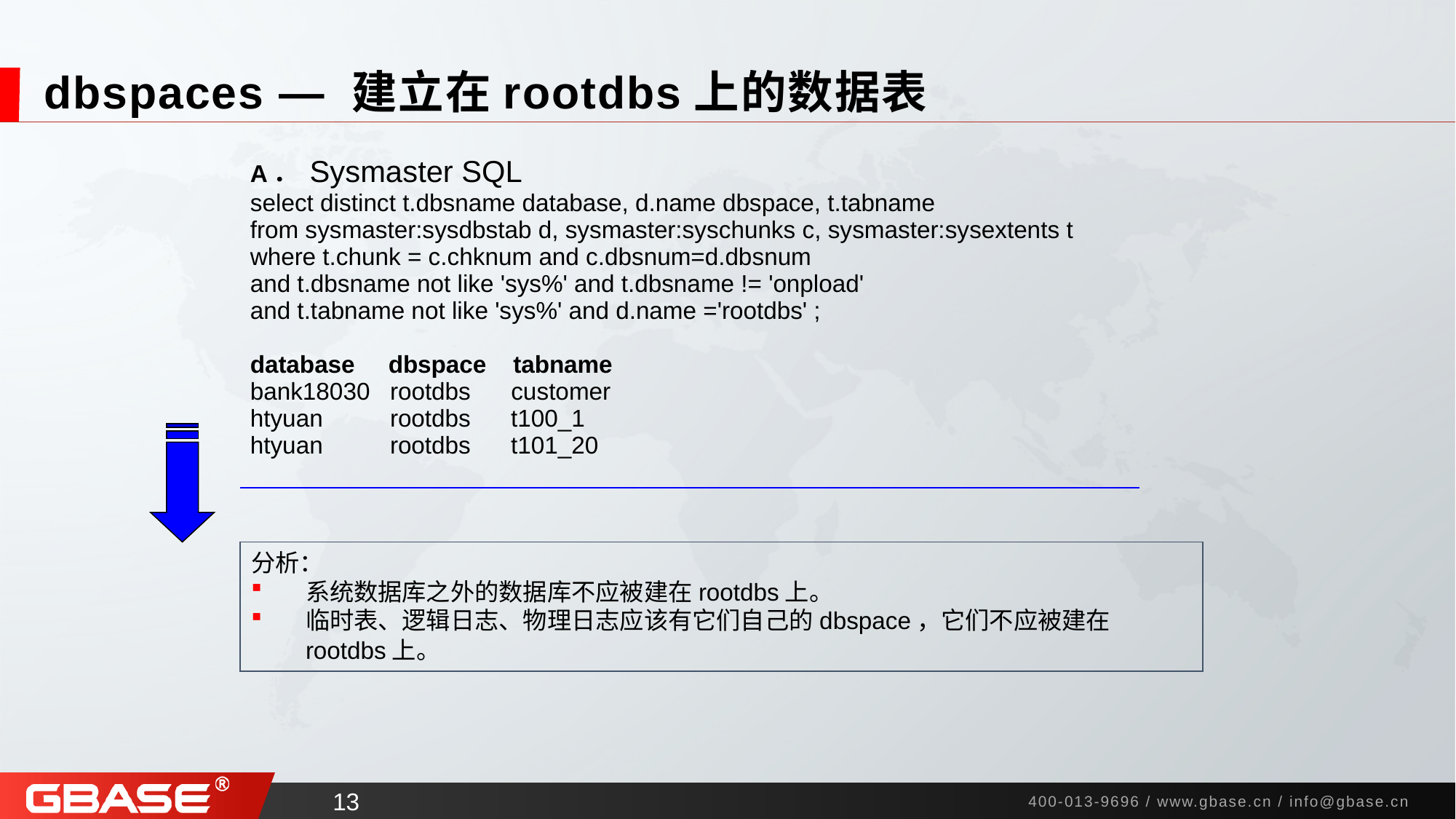

# dbspaces — 建立在rootdbs上的数据表
| A． Sysmaster SQL select distinct t.dbsname database, d.name dbspace, t.tabname from sysmaster:sysdbstab d, sysmaster:syschunks c, sysmaster:sysextents t where t.chunk = c.chknum and c.dbsnum=d.dbsnum and t.dbsname not like 'sys%' and t.dbsname != 'onpload' and t.tabname not like 'sys%' and d.name ='rootdbs' ; database dbspace tabname bank18030 rootdbs customer htyuan rootdbs t100\_1 htyuan rootdbs t101\_20 |
| --- |

分析：
系统数据库之外的数据库不应被建在rootdbs上。
临时表、逻辑日志、物理日志应该有它们自己的dbspace，它们不应被建在rootdbs上。